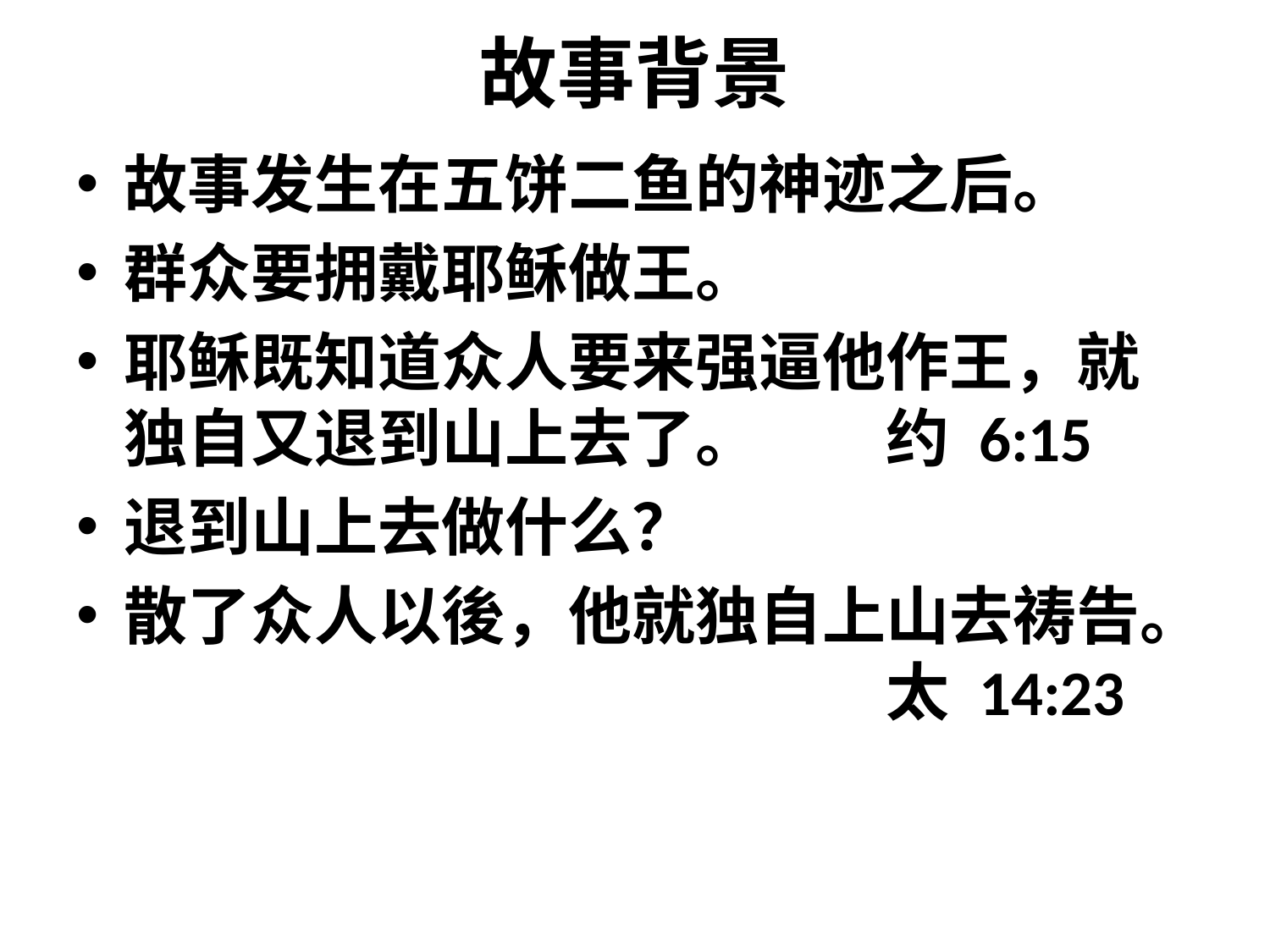

# 故事背景
故事发生在五饼二鱼的神迹之后。
群众要拥戴耶稣做王。
耶稣既知道众人要来强逼他作王，就独自又退到山上去了。	约 6:15
退到山上去做什么？
散了众人以後，他就独自上山去祷告。						太 14:23